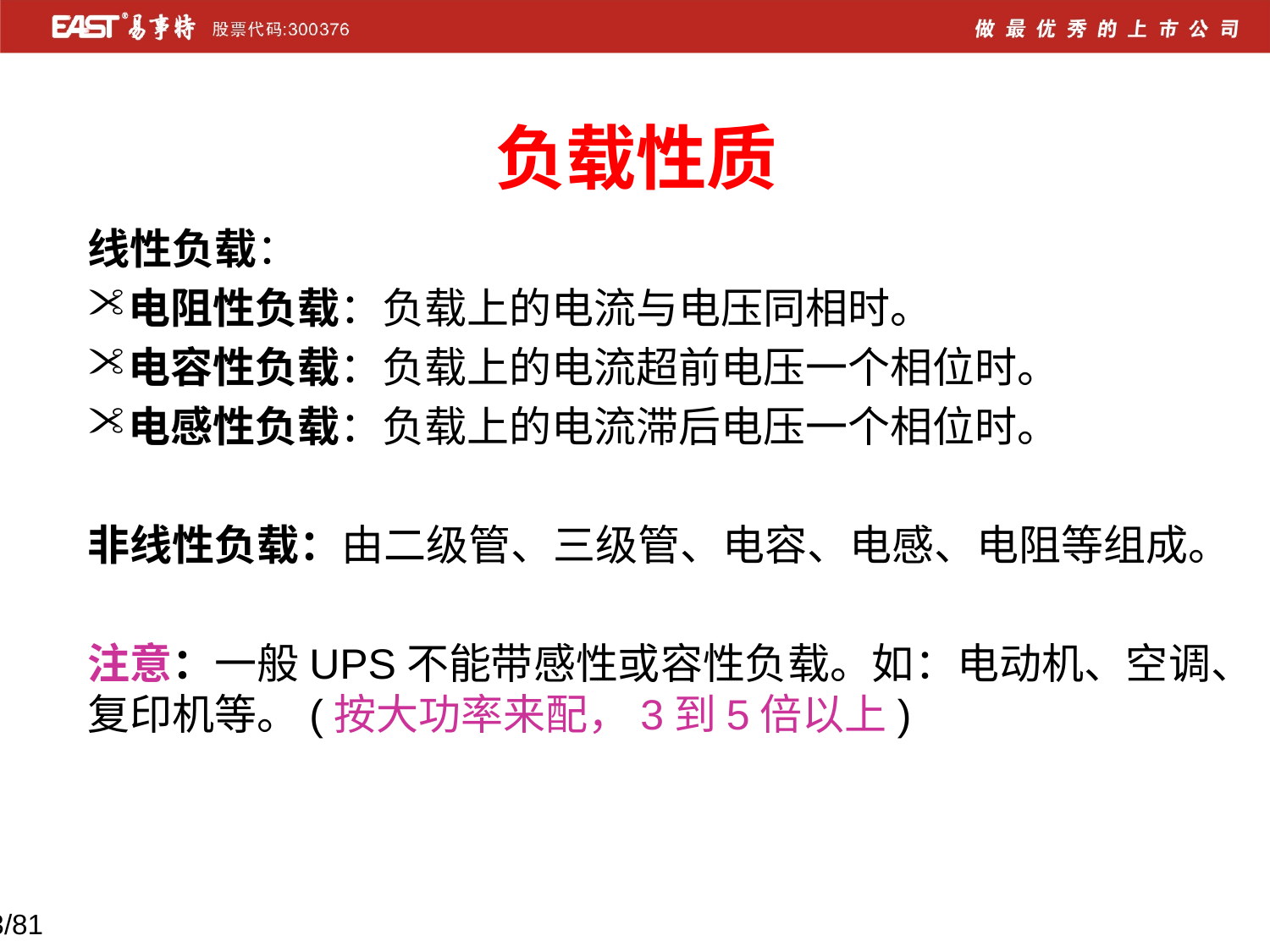

负载性质
线性负载：
电阻性负载：负载上的电流与电压同相时。
电容性负载：负载上的电流超前电压一个相位时。
电感性负载：负载上的电流滞后电压一个相位时。

非线性负载：由二级管、三级管、电容、电感、电阻等组成。

注意：一般UPS不能带感性或容性负载。如：电动机、空调、复印机等。(按大功率来配，3到5倍以上)